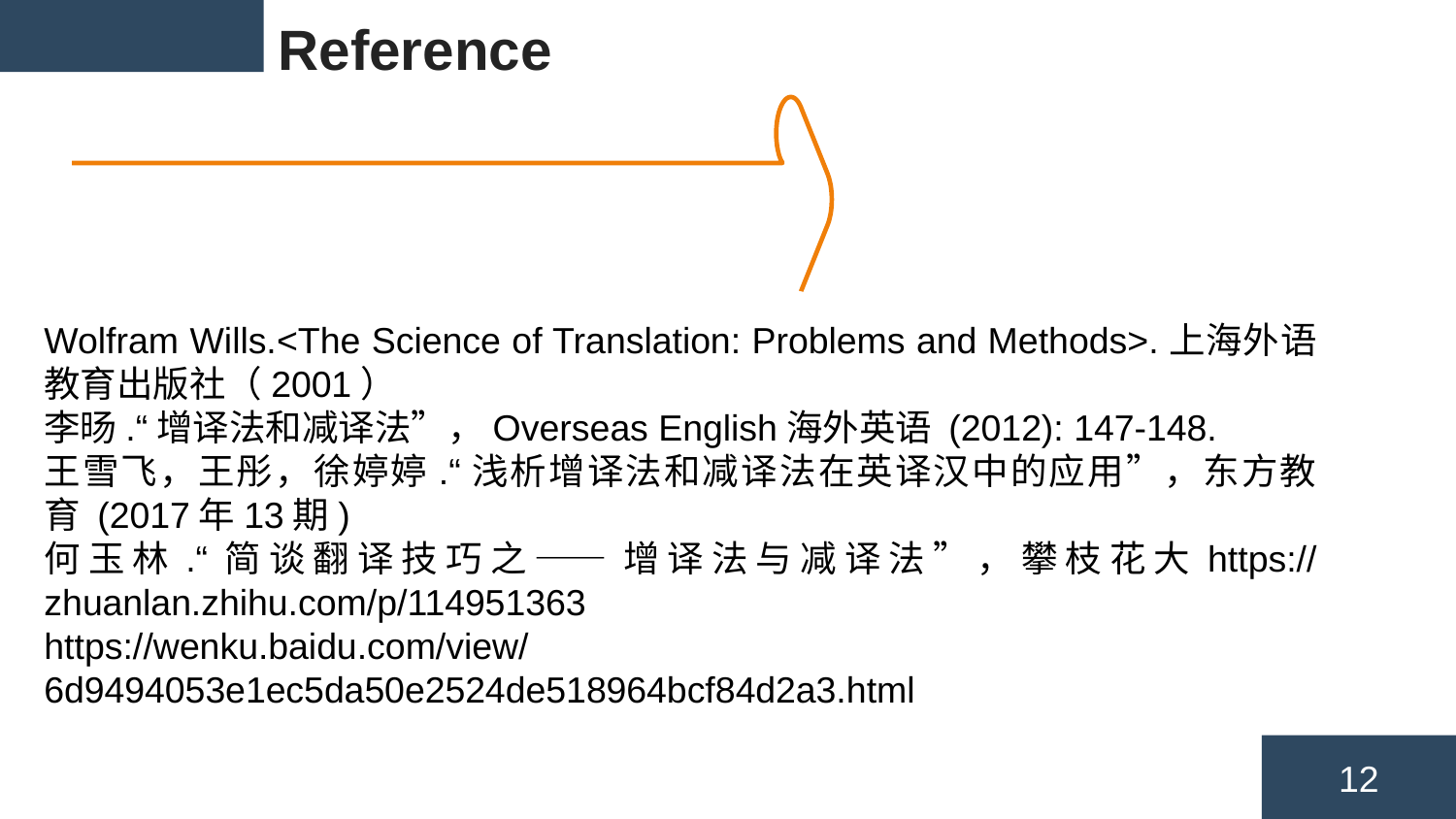

Reference

Wolfram Wills.<The Science of Translation: Problems and Methods>.上海外语教育出版社（2001）
李旸.“增译法和减译法”，Overseas English海外英语 (2012): 147-148.
王雪飞，王彤，徐婷婷.“浅析增译法和减译法在英译汉中的应用”，东方教育 (2017年13期)
何玉林.“简谈翻译技巧之——增译法与减译法”，攀枝花大https://zhuanlan.zhihu.com/p/114951363
https://wenku.baidu.com/view/6d9494053e1ec5da50e2524de518964bcf84d2a3.html

12